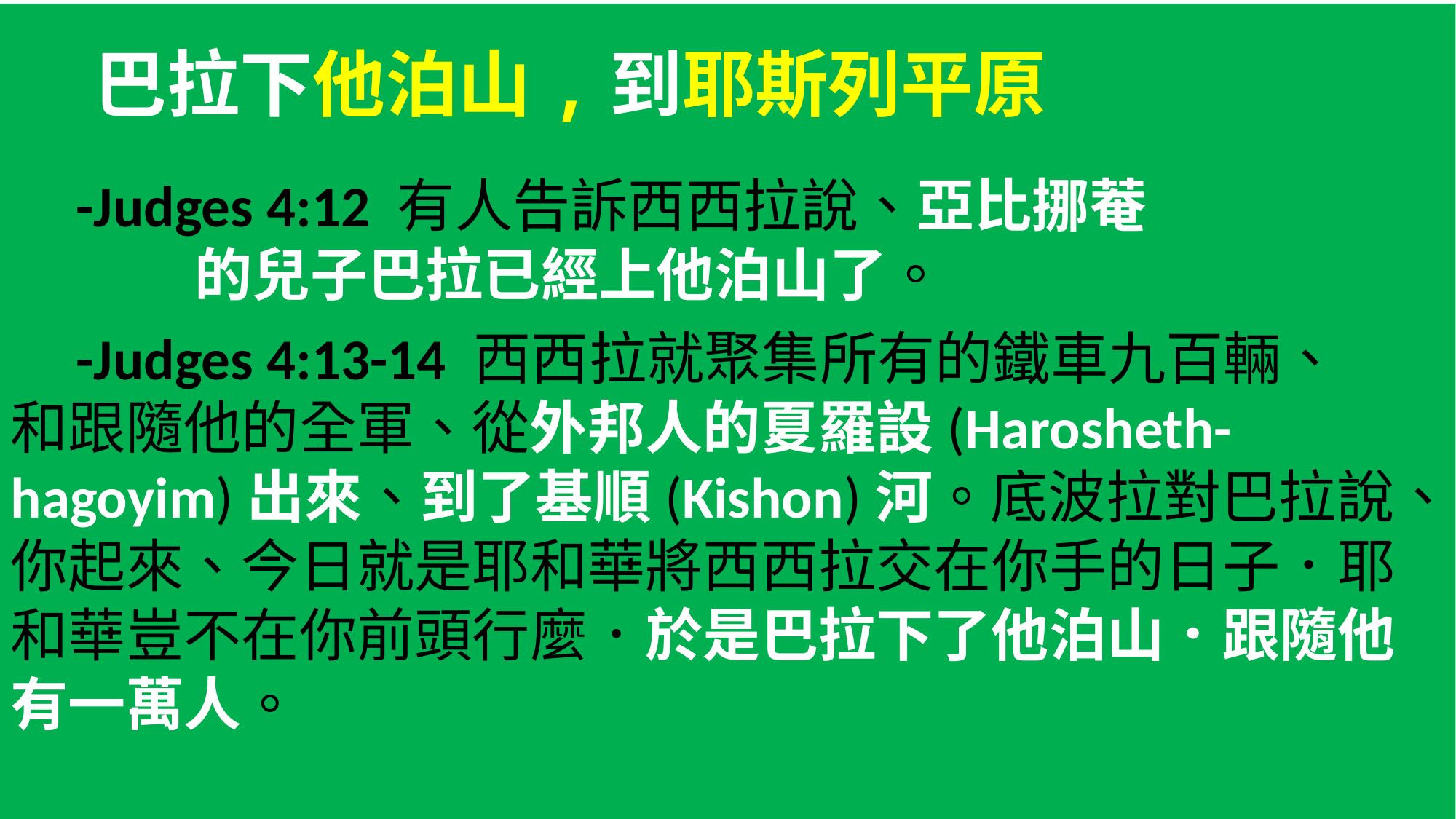

巴拉下他泊山,到耶斯列平原

     -Judges 4:12 有人告訴西西拉說、亞比挪菴
             的兒子巴拉已經上他泊山了。

     -Judges 4:13-14 西西拉就聚集所有的鐵車九百輛、
和跟隨他的全軍、從外邦人的夏羅設(Harosheth-hagoyim)出來、到了基順(Kishon)河。底波拉對巴拉說、你起來、今日就是耶和華將西西拉交在你手的日子．耶和華豈不在你前頭行麼．於是巴拉下了他泊山．跟隨他有一萬人。